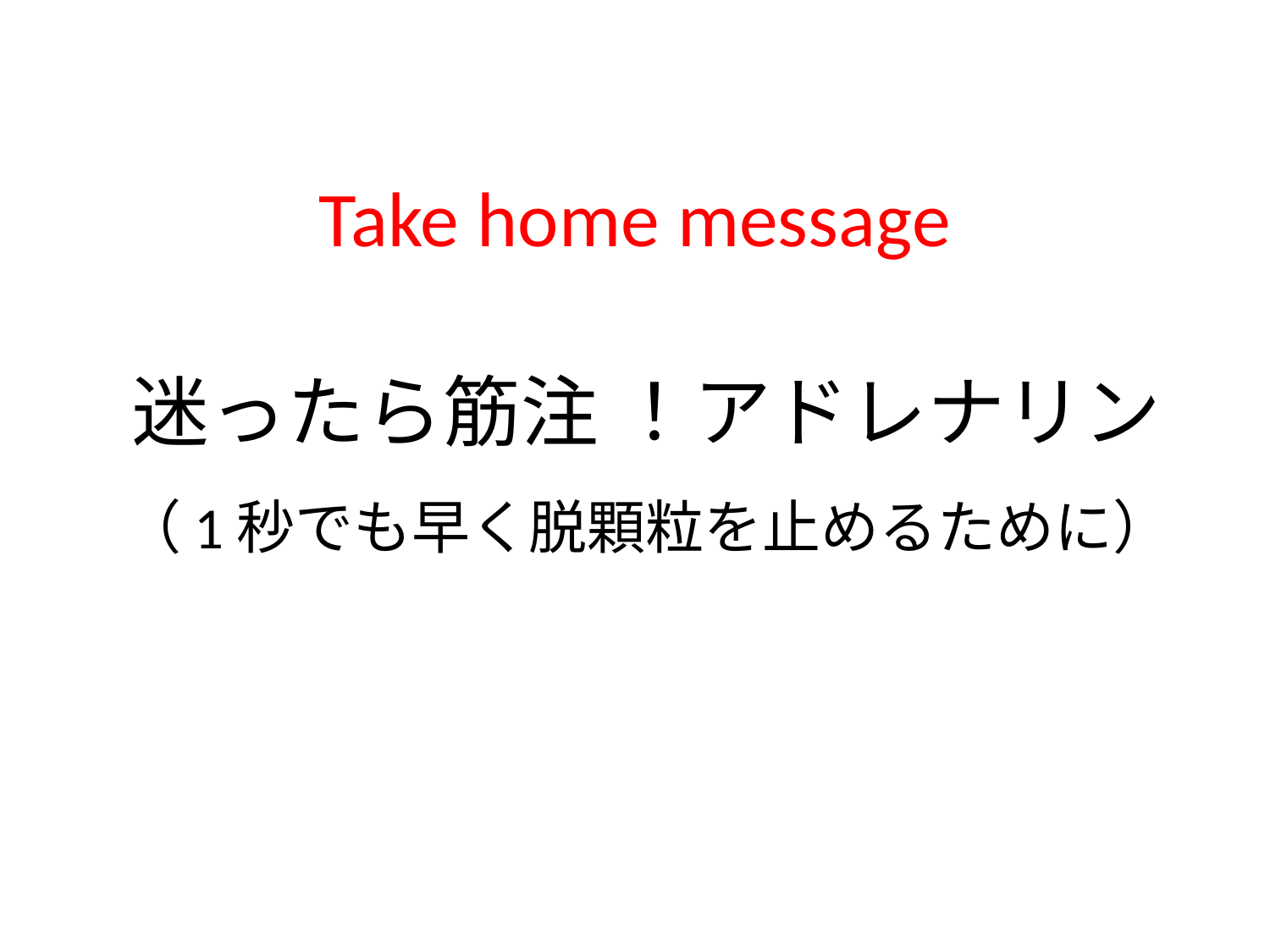

# Take home message
     迷ったら筋注 ！アドレナリン
　 （1秒でも早く脱顆粒を止めるために）